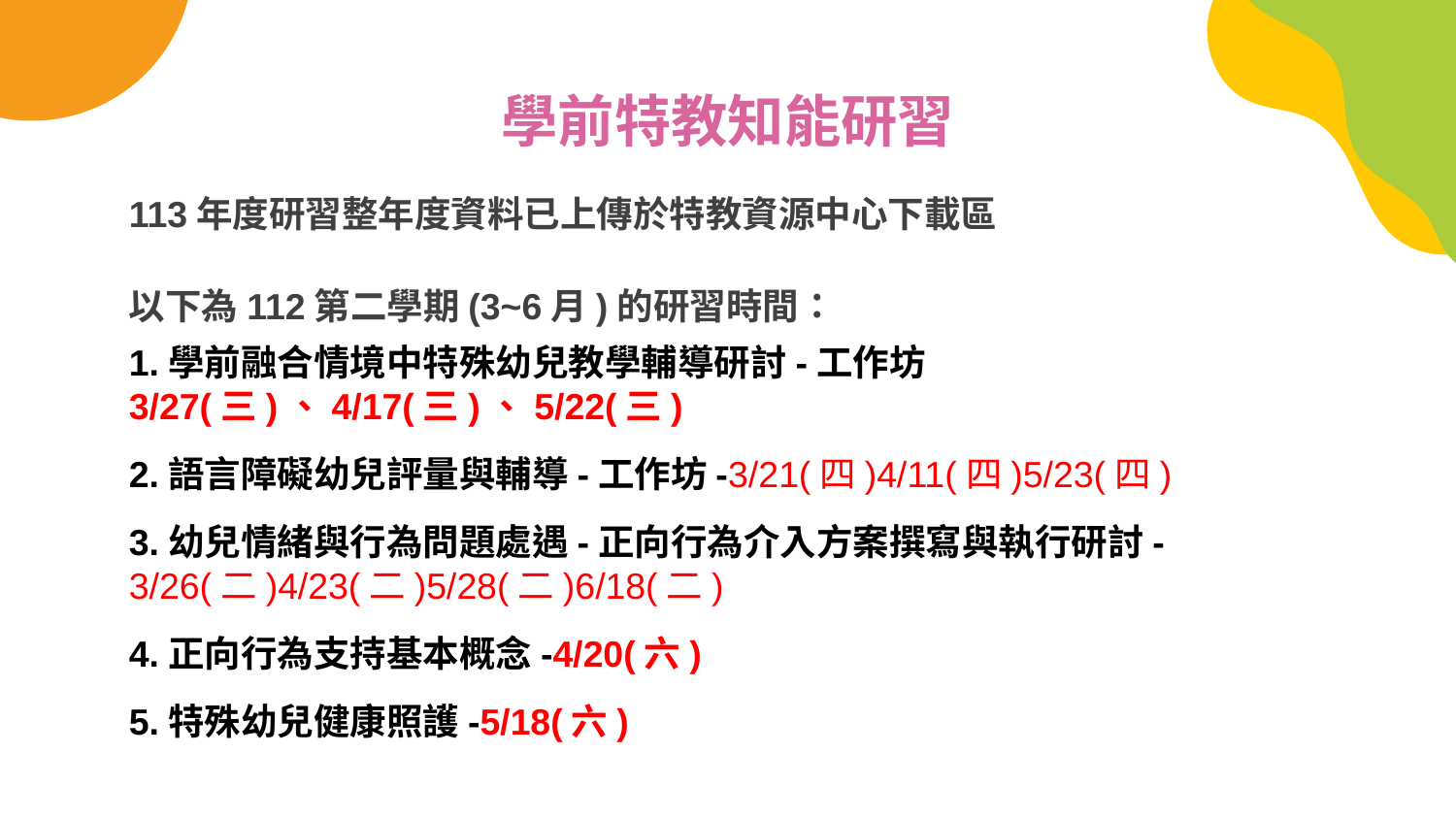

# 學前特教知能研習
113年度研習整年度資料已上傳於特教資源中心下載區
以下為112第二學期(3~6月)的研習時間：
1.學前融合情境中特殊幼兒教學輔導研討-工作坊3/27(三)、4/17(三)、5/22(三)
2.語言障礙幼兒評量與輔導-工作坊-3/21(四)4/11(四)5/23(四)
3.幼兒情緒與行為問題處遇-正向行為介入方案撰寫與執行研討-3/26(二)4/23(二)5/28(二)6/18(二)
4.正向行為支持基本概念-4/20(六)
5.特殊幼兒健康照護-5/18(六)